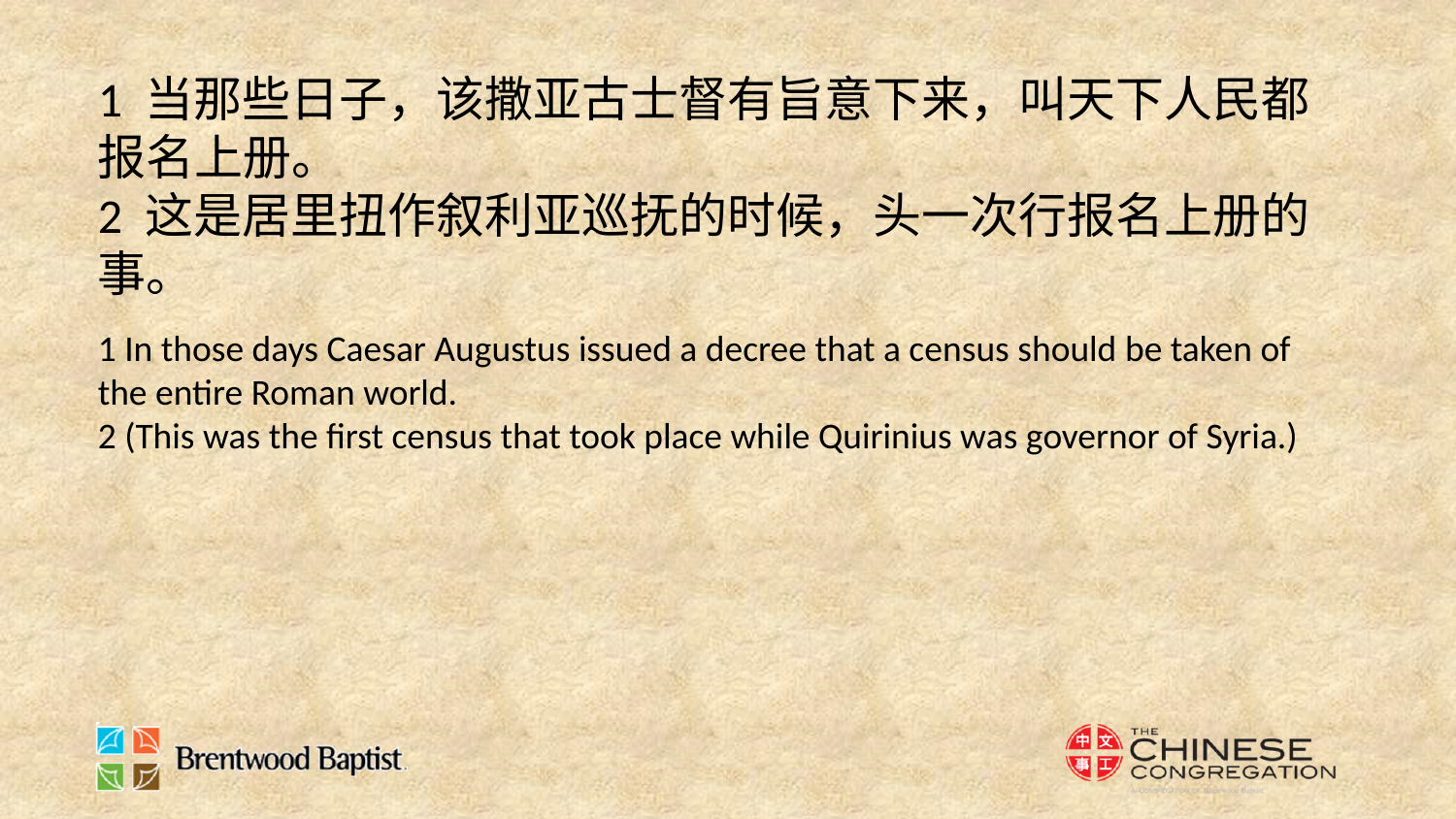

1 当那些日子，该撒亚古士督有旨意下来，叫天下人民都报名上册。
2 这是居里扭作叙利亚巡抚的时候，头一次行报名上册的事。

1 In those days Caesar Augustus issued a decree that a census should be taken of the entire Roman world.
2 (This was the first census that took place while Quirinius was governor of Syria.)